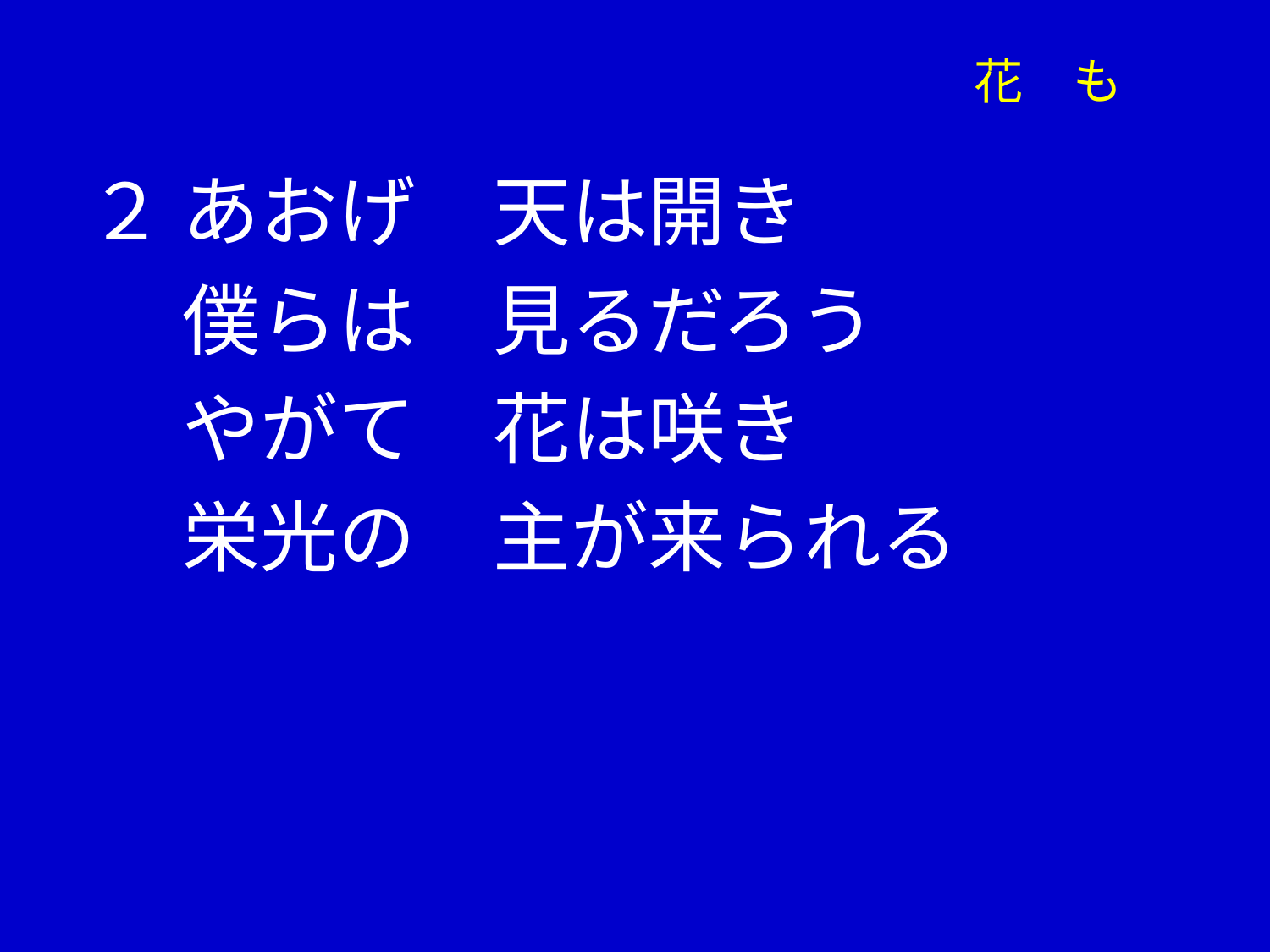

# 花　も
２ あおげ　天は開き
　 僕らは　見るだろう
　 やがて　花は咲き
　 栄光の　主が来られる